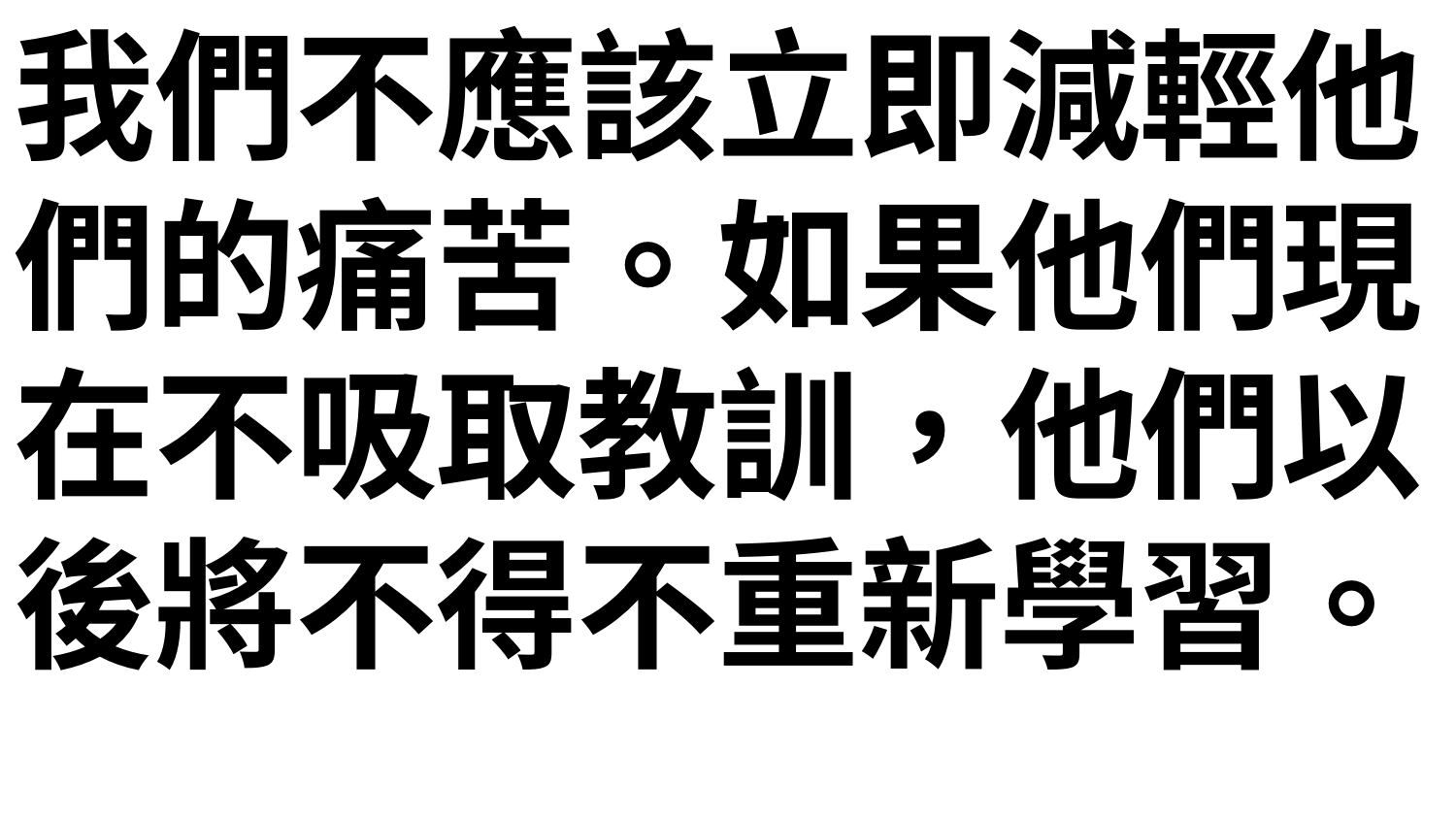

我們不應該立即減輕他們的痛苦。如果他們現在不吸取教訓，他們以後將不得不重新學習。